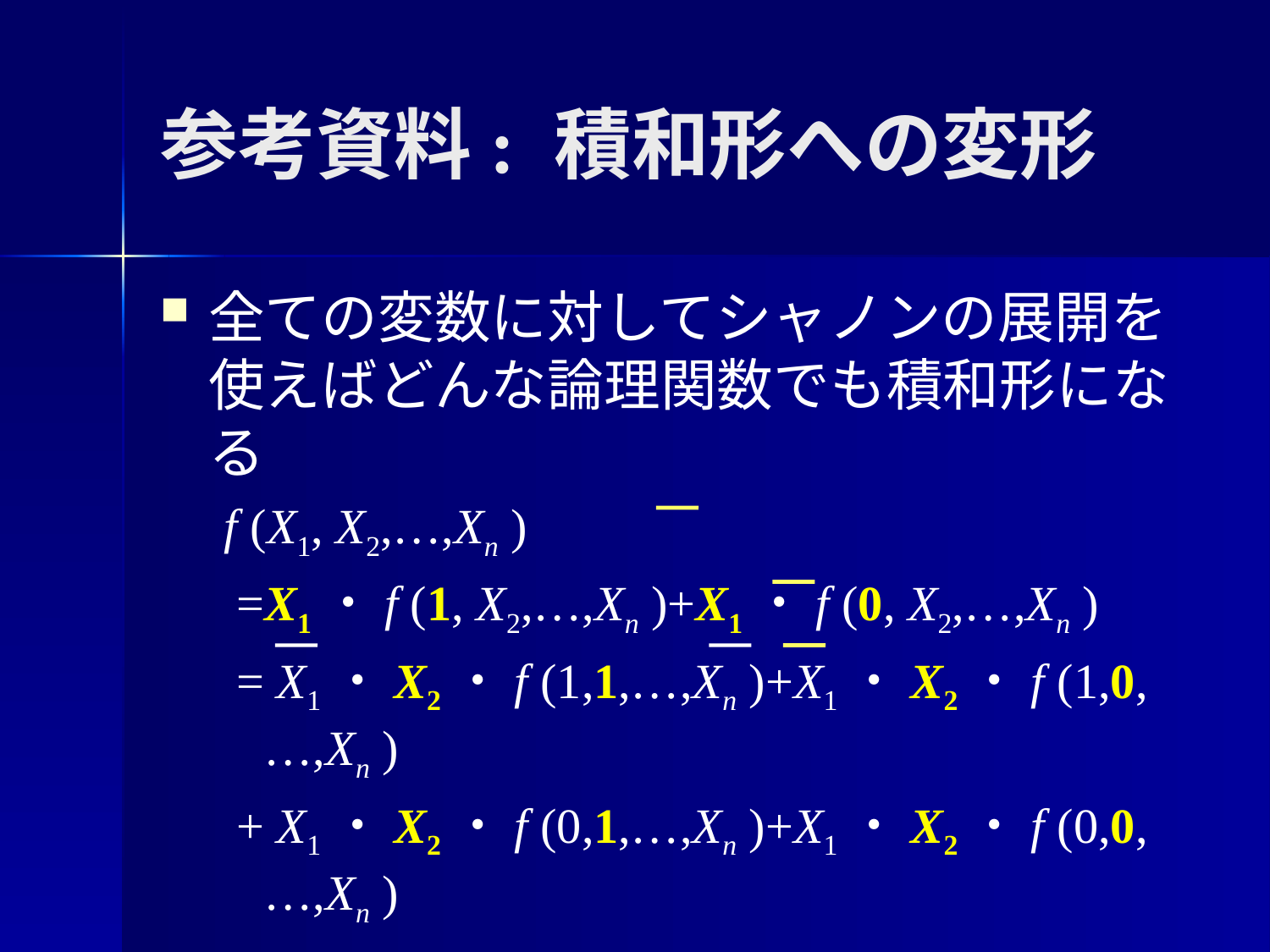

# 参考資料: 積和形への変形
全ての変数に対してシャノンの展開を使えばどんな論理関数でも積和形になる
f (X1, X2,…,Xn )
 =X1・f (1, X2,…,Xn )+X1・f (0, X2,…,Xn )
 = X1・X2・f (1,1,…,Xn )+X1・X2・f (1,0,…,Xn )
 + X1・X2・f (0,1,…,Xn )+X1・X2・f (0,0,…,Xn )
 = …
 = X1・X2・…・Xn・f (1,1,…,1) + …